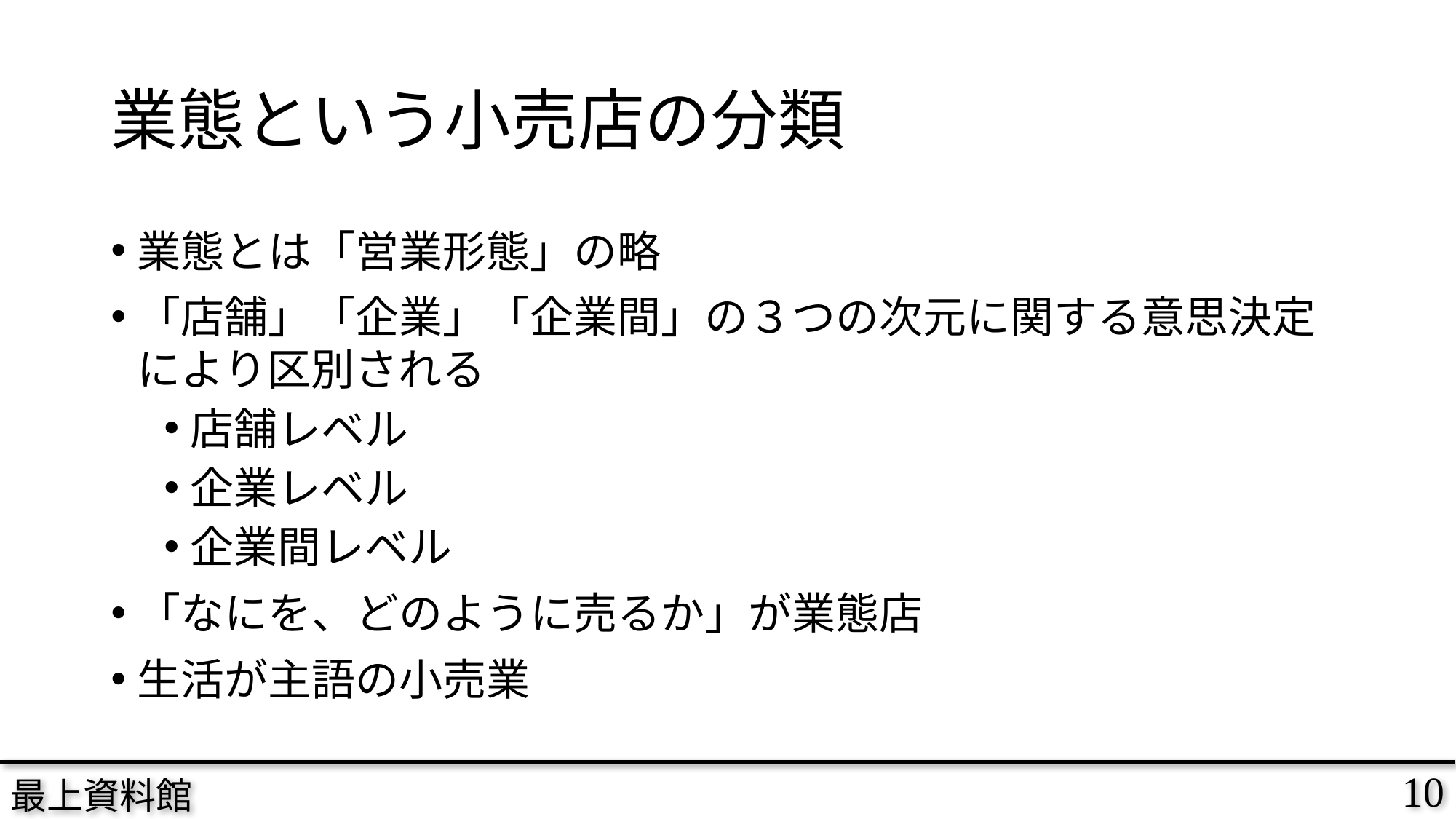

# 業態という小売店の分類
業態とは「営業形態」の略
「店舗」「企業」「企業間」の３つの次元に関する意思決定により区別される
店舗レベル
企業レベル
企業間レベル
「なにを、どのように売るか」が業態店
生活が主語の小売業